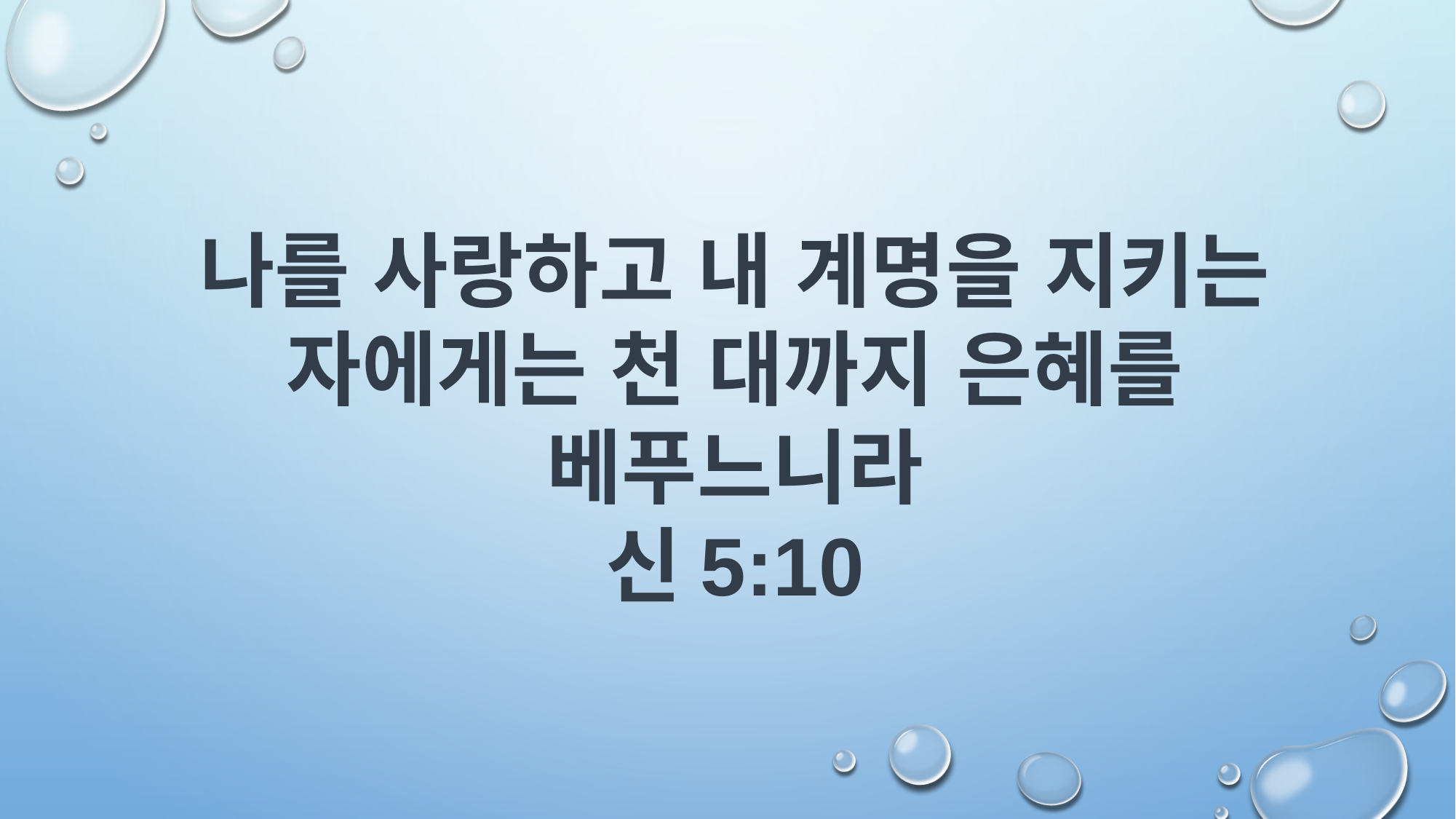

나를 사랑하고 내 계명을 지키는 자에게는 천 대까지 은혜를 베푸느니라
신5:10